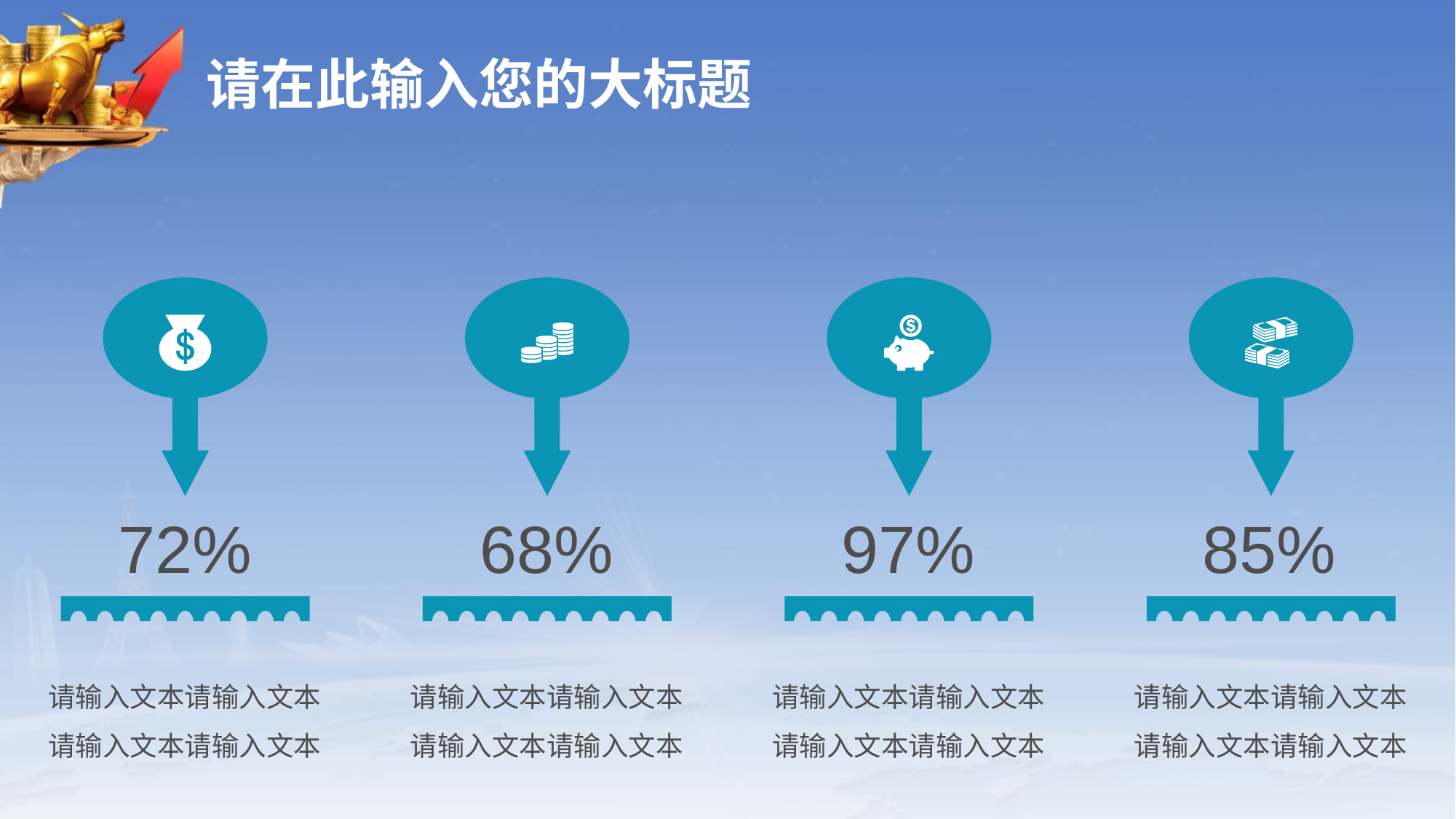

# 请在此输入您的大标题

72%
68%
97%
85%
请输入文本请输入文本请输入文本请输入文本
请输入文本请输入文本请输入文本请输入文本
请输入文本请输入文本请输入文本请输入文本
请输入文本请输入文本请输入文本请输入文本